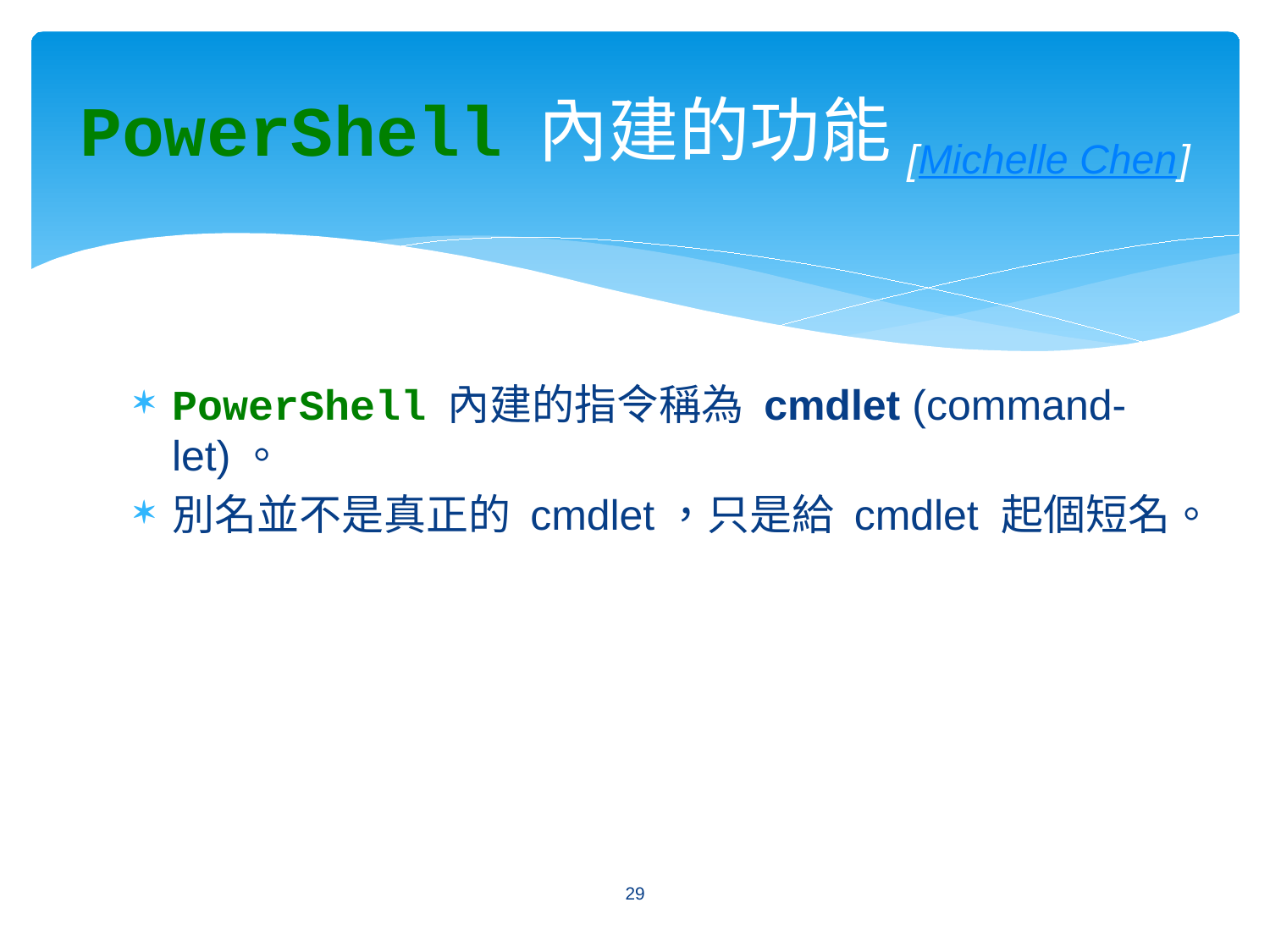

# PowerShell 內建的功能[Michelle Chen]
PowerShell 內建的指令稱為 cmdlet (command-let)。
別名並不是真正的 cmdlet，只是給 cmdlet 起個短名。
29